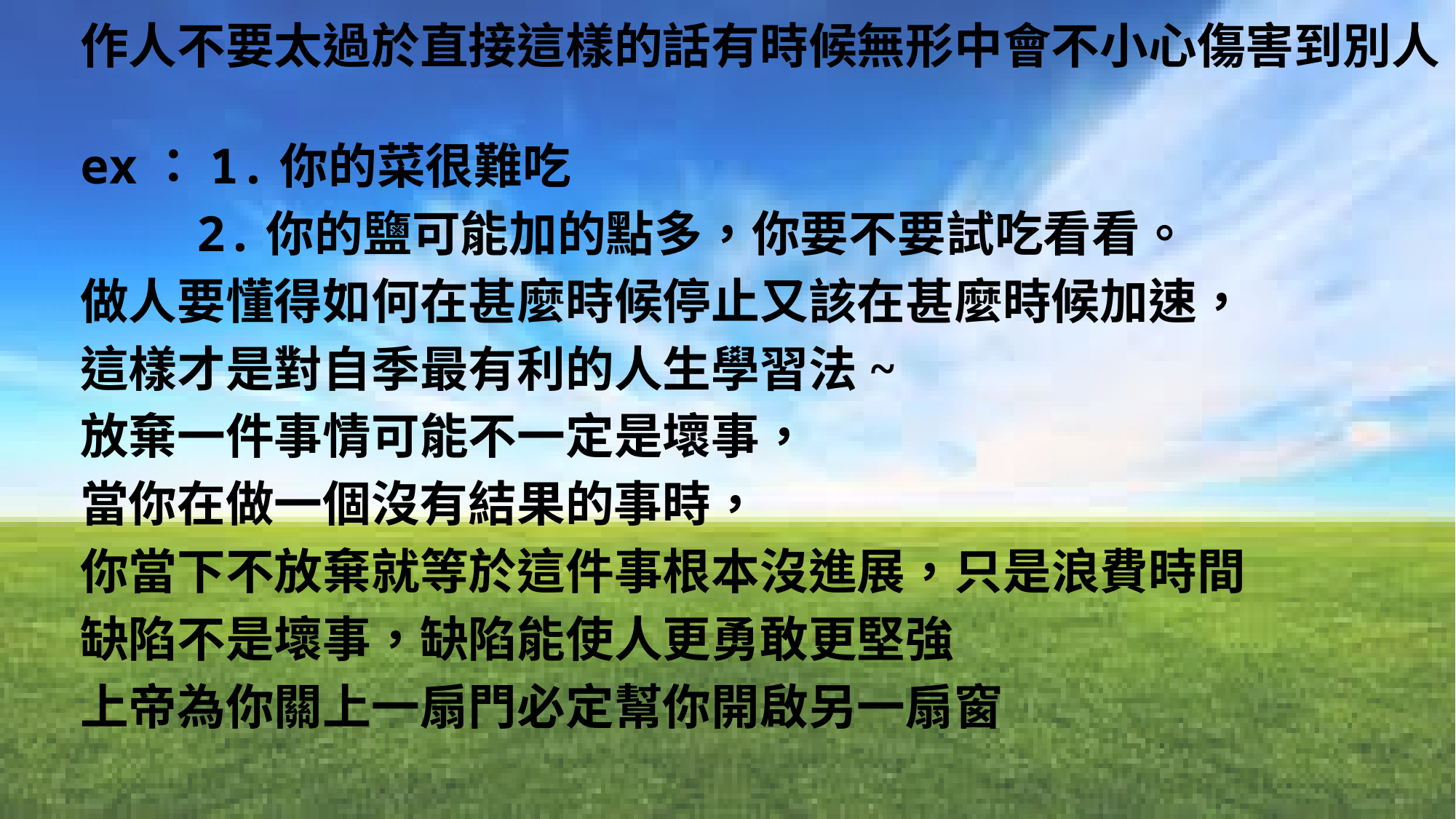

作人不要太過於直接這樣的話有時候無形中會不小心傷害到別人
ex：1.你的菜很難吃
    2.你的鹽可能加的點多，你要不要試吃看看。
做人要懂得如何在甚麼時候停止又該在甚麼時候加速，
這樣才是對自季最有利的人生學習法~
放棄一件事情可能不一定是壞事，
當你在做一個沒有結果的事時，
你當下不放棄就等於這件事根本沒進展，只是浪費時間
缺陷不是壞事，缺陷能使人更勇敢更堅強
上帝為你關上一扇門必定幫你開啟另一扇窗